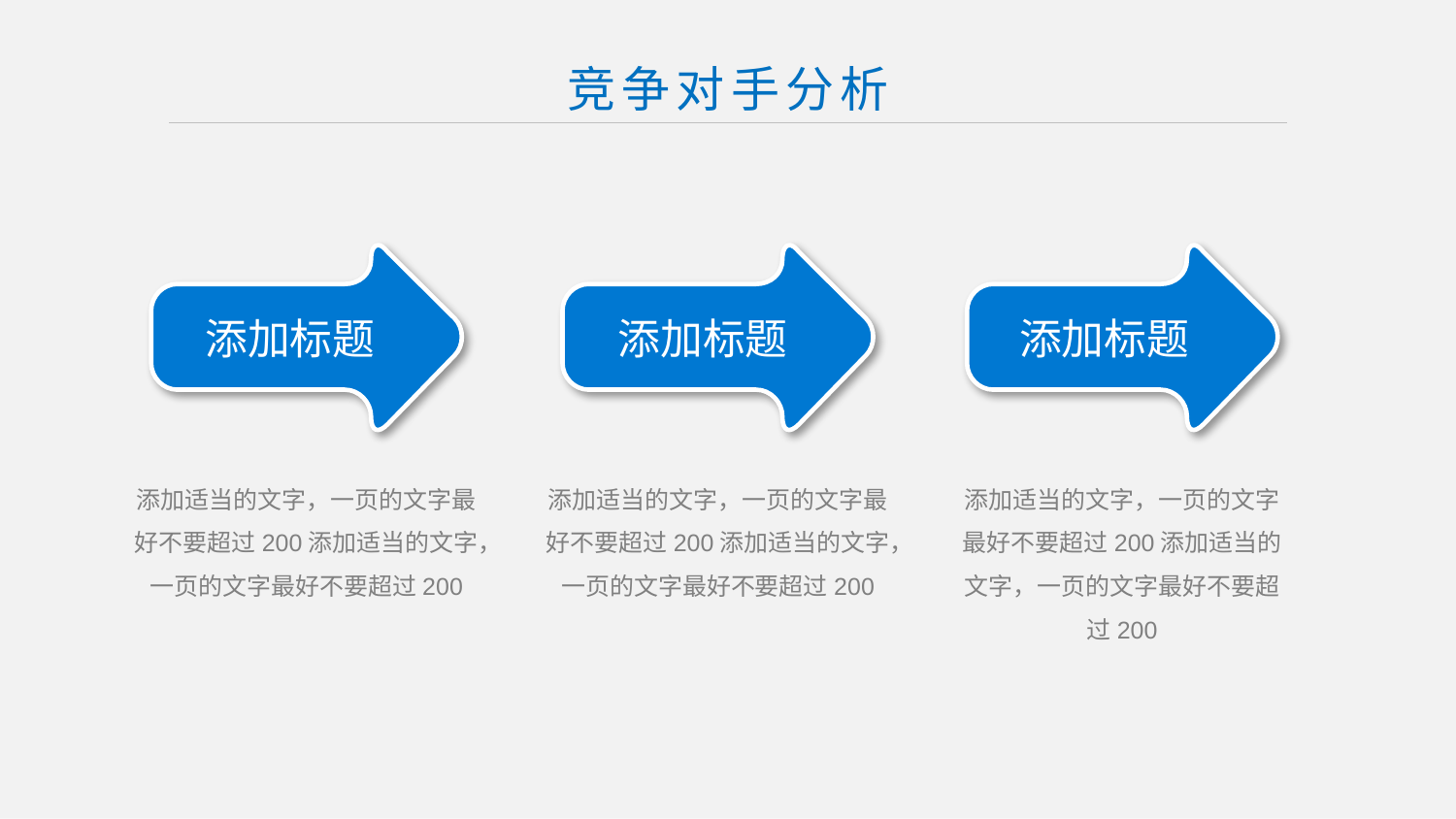

竞争对手分析

添加标题
添加标题
添加标题
添加适当的文字，一页的文字最好不要超过200添加适当的文字，一页的文字最好不要超过200

添加适当的文字，一页的文字最好不要超过200添加适当的文字，一页的文字最好不要超过200

添加适当的文字，一页的文字最好不要超过200添加适当的文字，一页的文字最好不要超过200